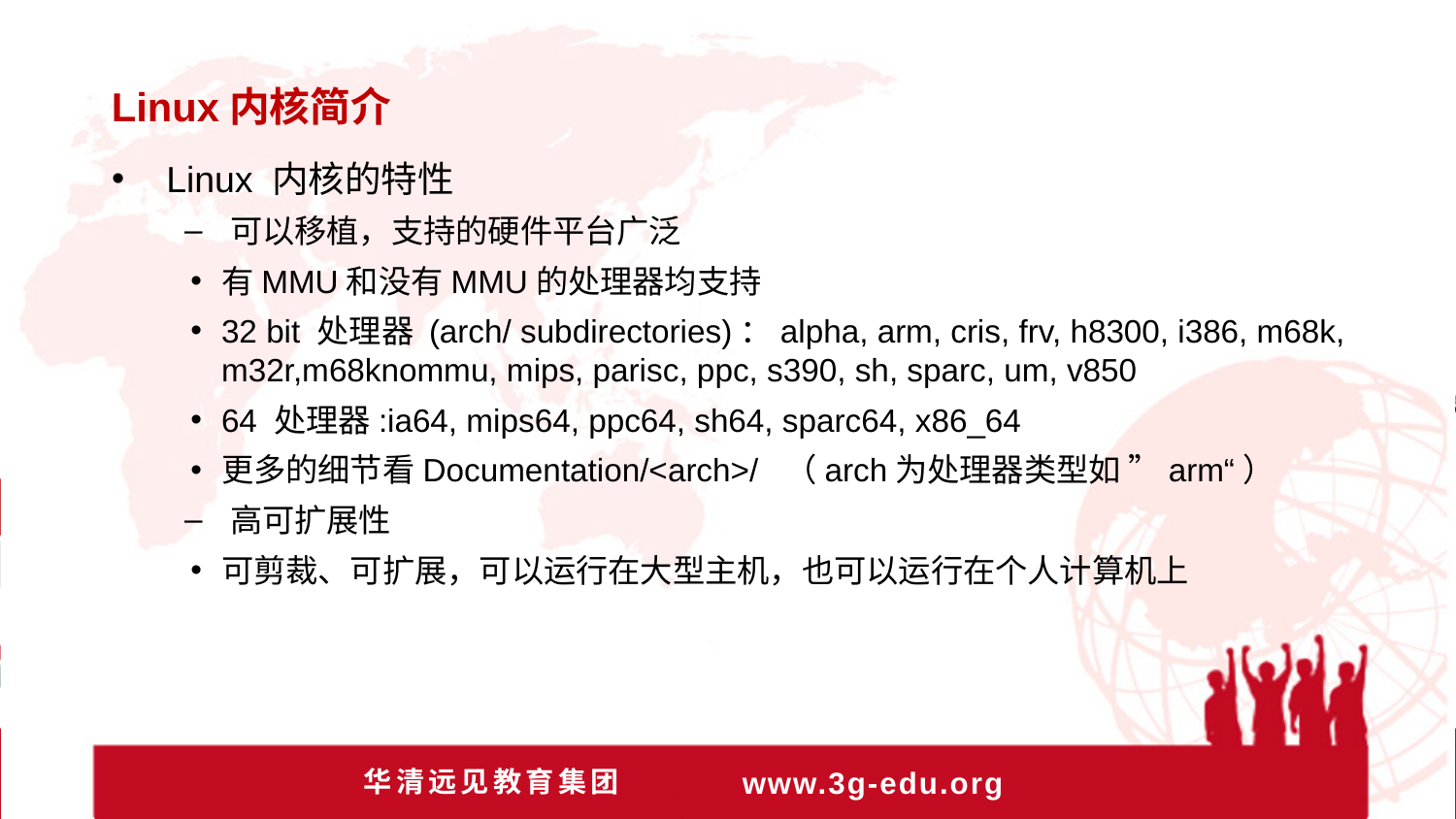

Linux内核简介
Linux 内核的特性
可以移植，支持的硬件平台广泛
有MMU和没有MMU的处理器均支持
32 bit 处理器 (arch/ subdirectories)‏：alpha, arm, cris, frv, h8300, i386, m68k, m32r,m68knommu, mips, parisc, ppc, s390, sh, sparc, um, v850
64 处理器:ia64, mips64, ppc64, sh64, sparc64, x86_64
更多的细节看Documentation/<arch>/  （arch为处理器类型如 ”arm“）
高可扩展性
可剪裁、可扩展，可以运行在大型主机，也可以运行在个人计算机上